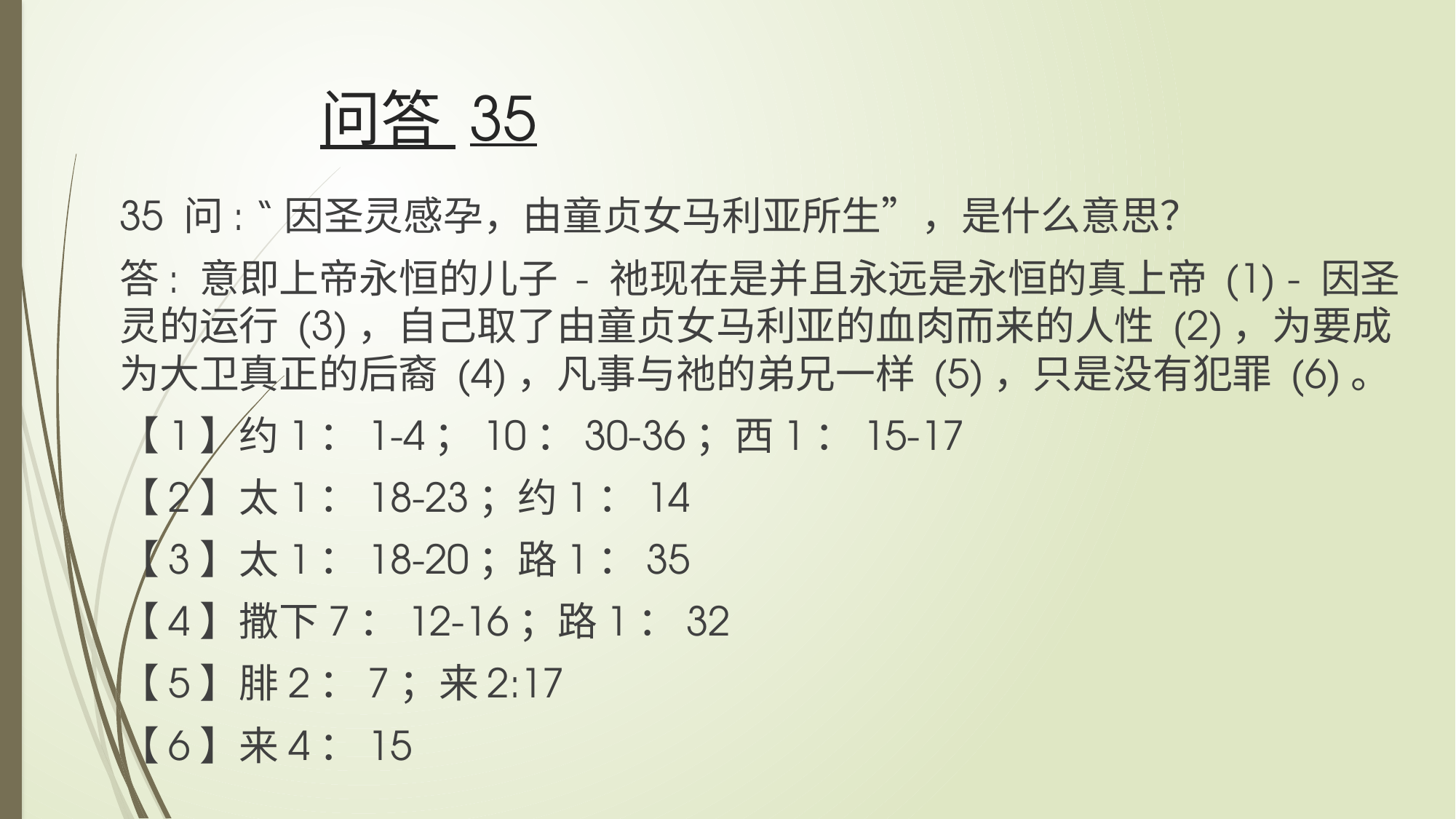

# 问答 35
35 问: “因圣灵感孕，由童贞女马利亚所生”，是什么意思？
答: 意即上帝永恒的儿子 - 祂现在是并且永远是永恒的真上帝 (1) - 因圣灵的运行 (3)，自己取了由童贞女马利亚的血肉而来的人性 (2)，为要成为大卫真正的后裔 (4)，凡事与祂的弟兄一样 (5)，只是没有犯罪 (6)。
【1】约1：1-4；10：30-36；西1：15-17
【2】太1：18-23；约1：14
【3】太1：18-20；路1：35
【4】撒下7：12-16；路1：32
【5】腓2：7；来2:17
【6】来4：15